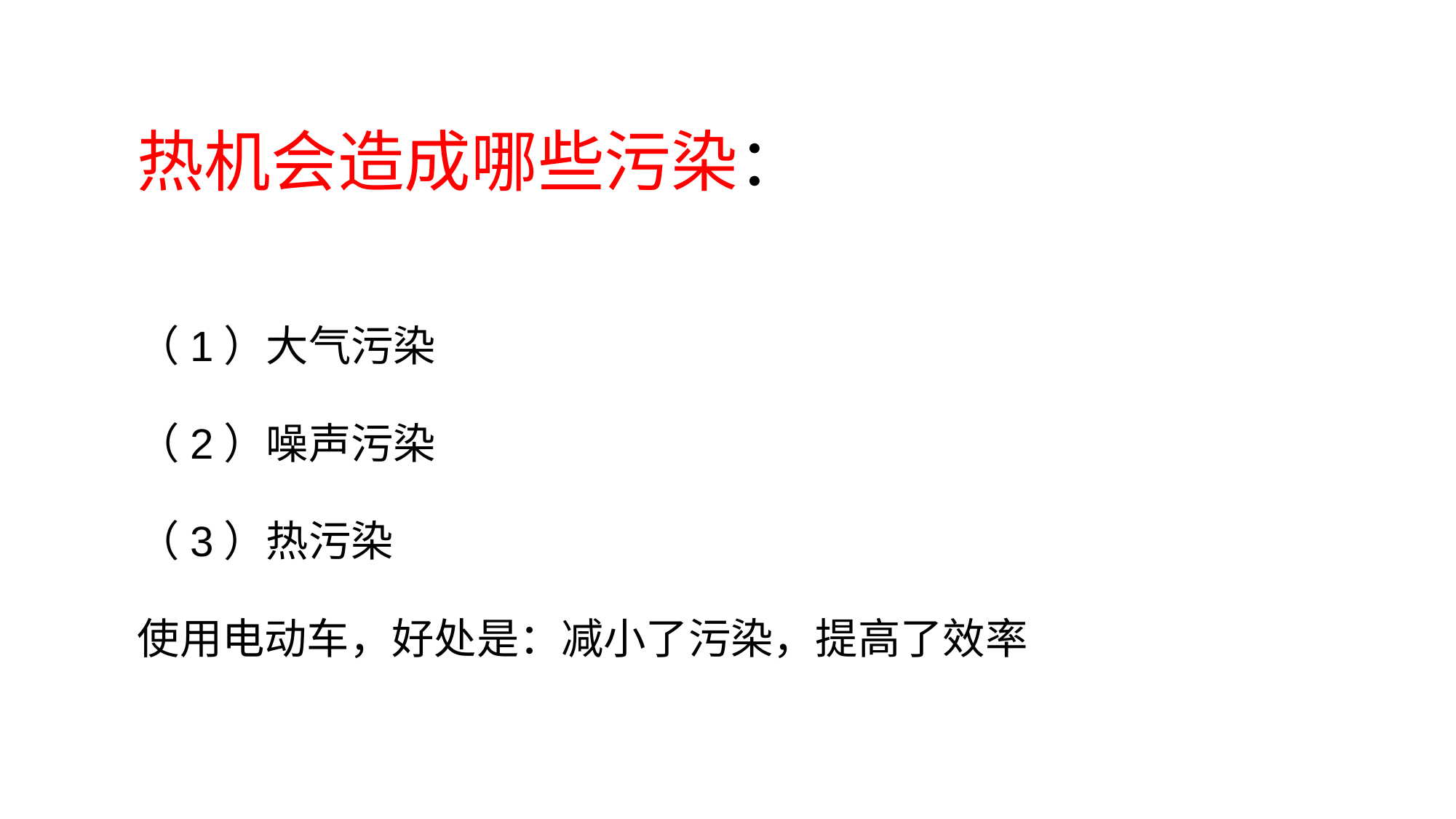

热机会造成哪些污染：
（1）大气污染
（2）噪声污染
（3）热污染
使用电动车，好处是：减小了污染，提高了效率